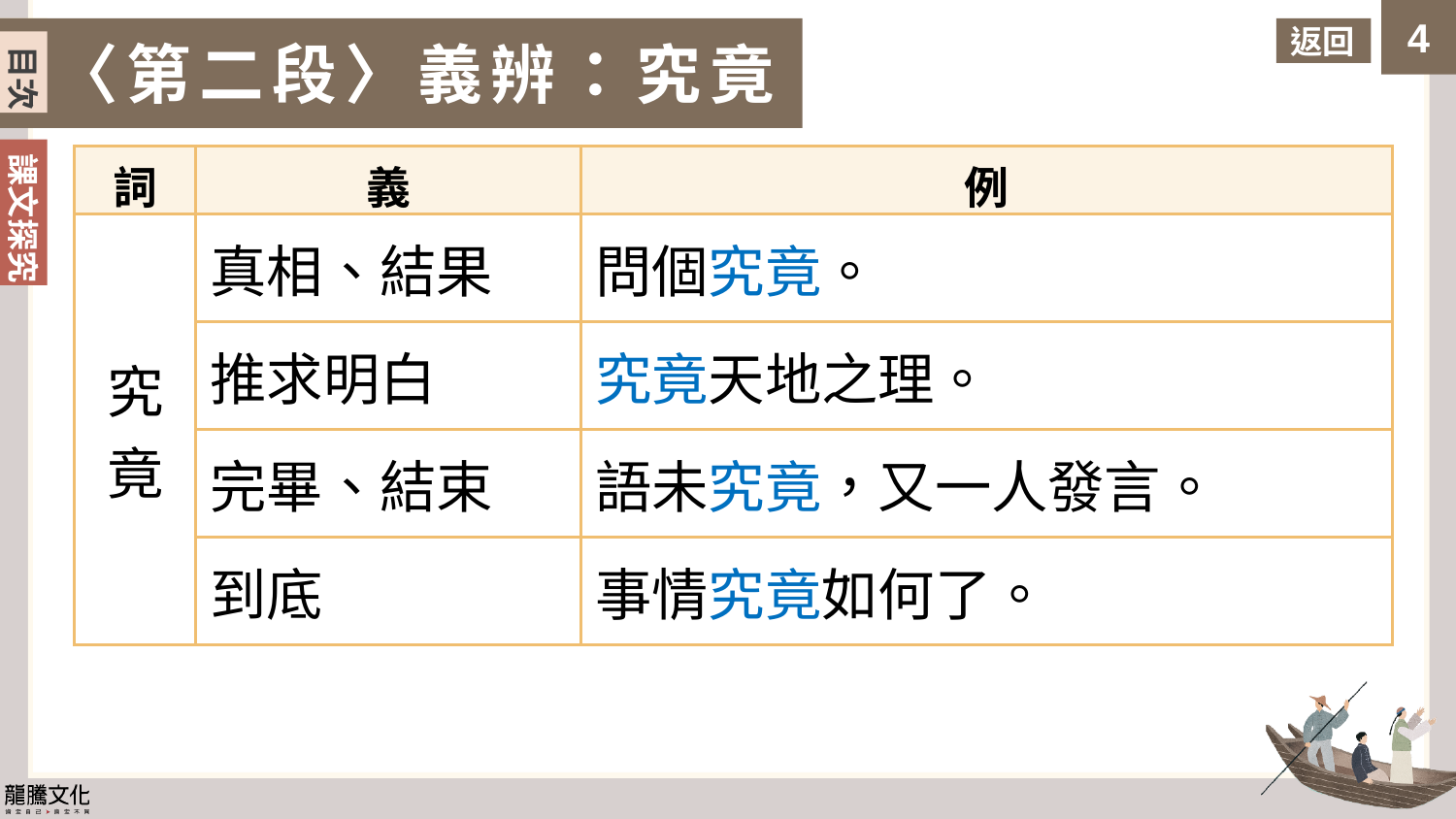

目次

返回
〈第二段〉義辨：究竟
目次
| 詞 | 義 | 例 |
| --- | --- | --- |
| 究竟 | 真相、結果 | 問個究竟。 |
|  | 推求明白 | 究竟天地之理。 |
|  | 完畢、結束 | 語未究竟，又一人發言。 |
|  | 到底 | 事情究竟如何了。 |